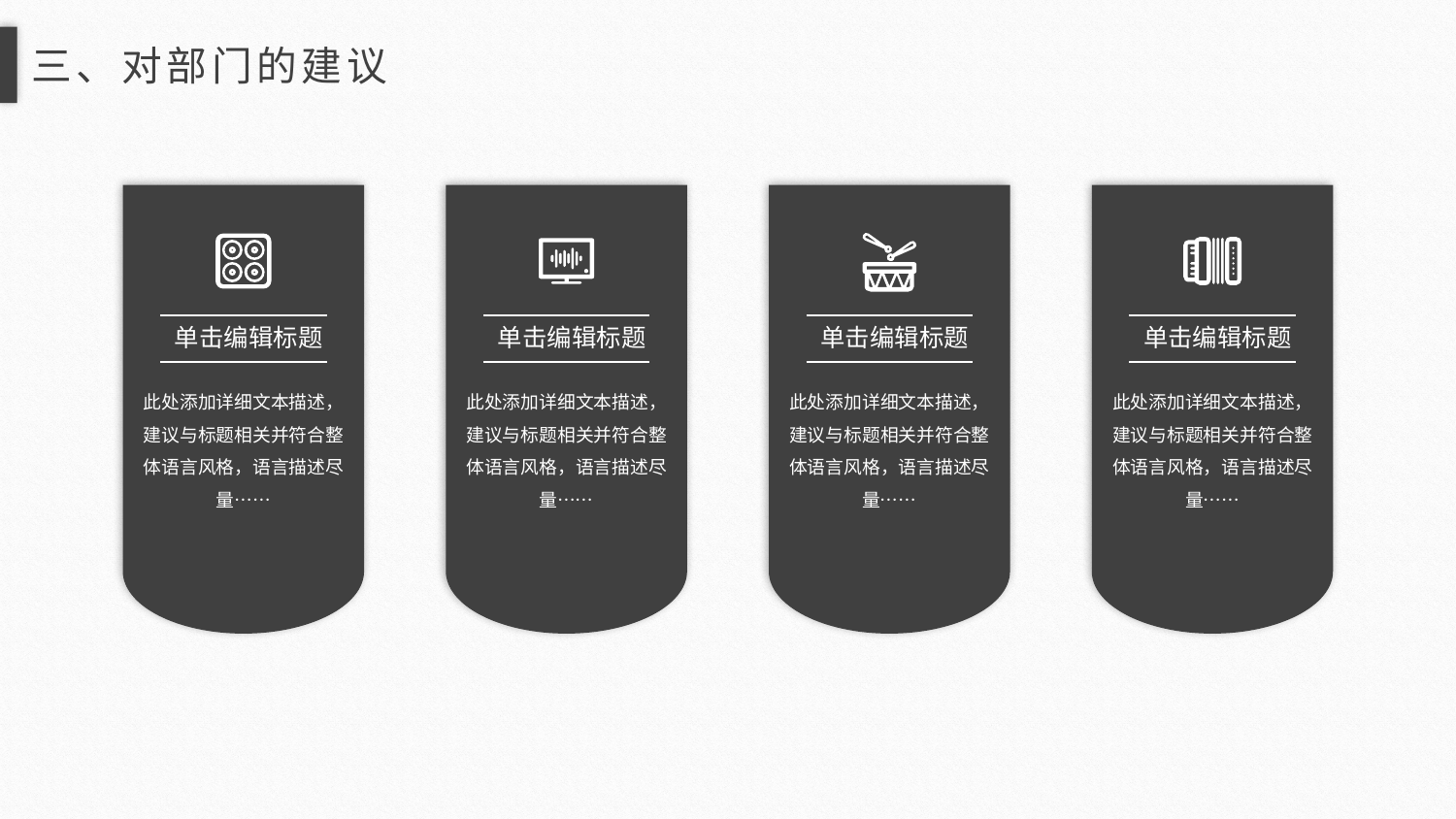

三、对部门的建议

单击编辑标题
此处添加详细文本描述，建议与标题相关并符合整体语言风格，语言描述尽量……

单击编辑标题
此处添加详细文本描述，建议与标题相关并符合整体语言风格，语言描述尽量……

单击编辑标题
此处添加详细文本描述，建议与标题相关并符合整体语言风格，语言描述尽量……

单击编辑标题
此处添加详细文本描述，建议与标题相关并符合整体语言风格，语言描述尽量……